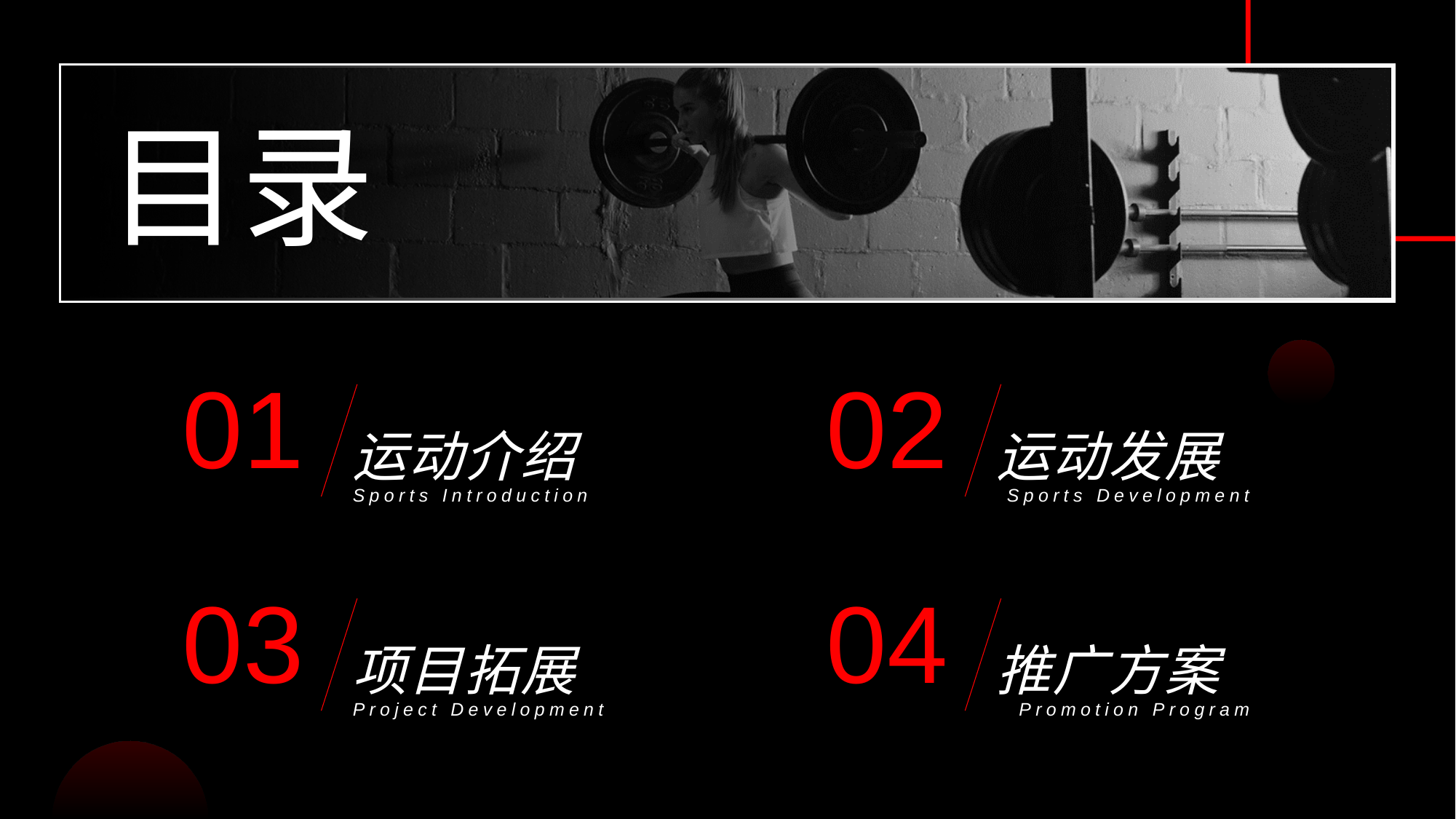

目录

01
02
运动介绍
运动发展
Sports Introduction
Sports Development
03
04
项目拓展
推广方案
Project Development
Promotion Program